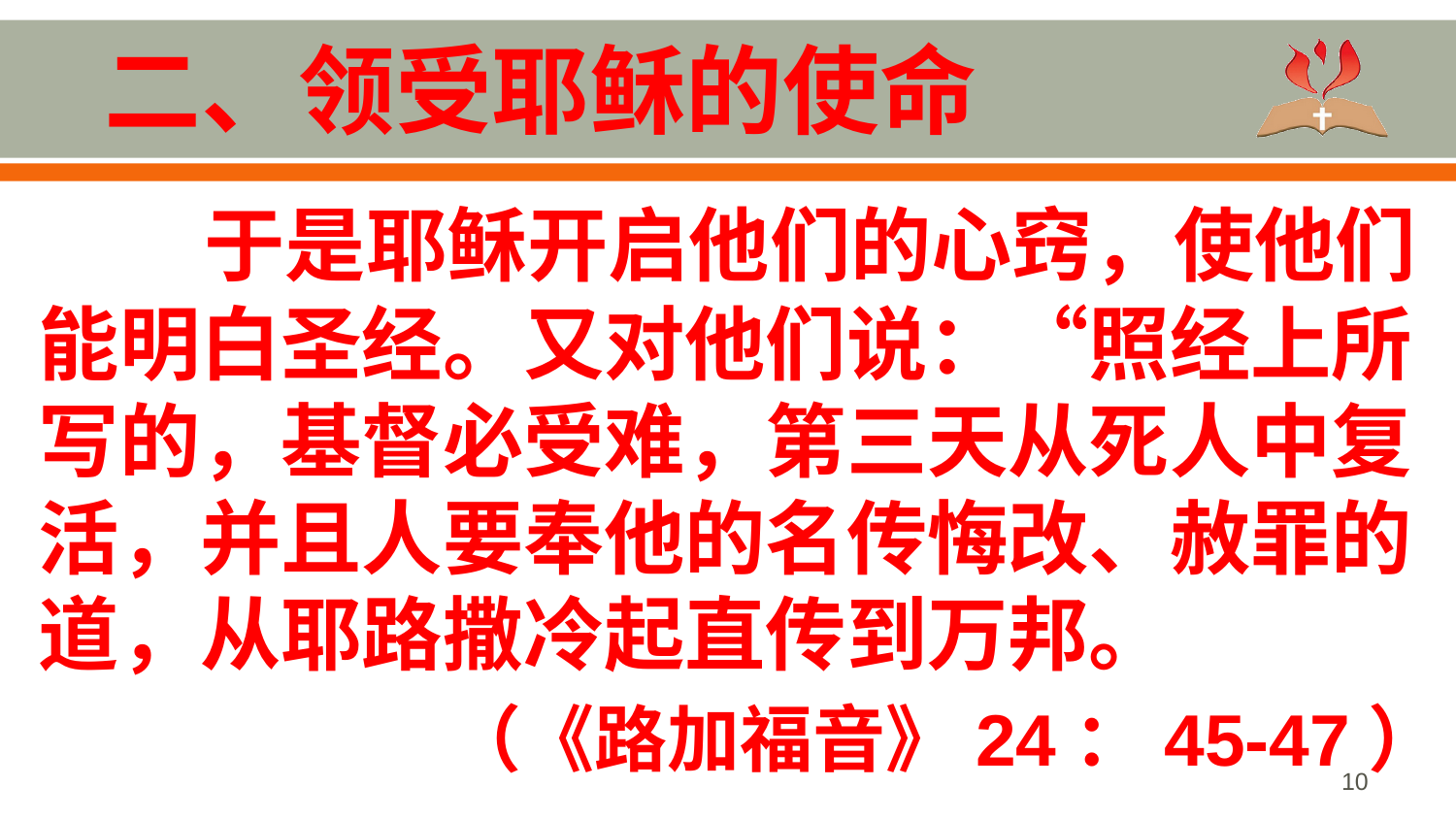

# 二、领受耶稣的使命
    于是耶稣开启他们的心窍，使他们能明白圣经。又对他们说：“照经上所写的，基督必受难，第三天从死人中复活，并且人要奉他的名传悔改、赦罪的道，从耶路撒冷起直传到万邦。
                 （《路加福音》24：45-47）

10